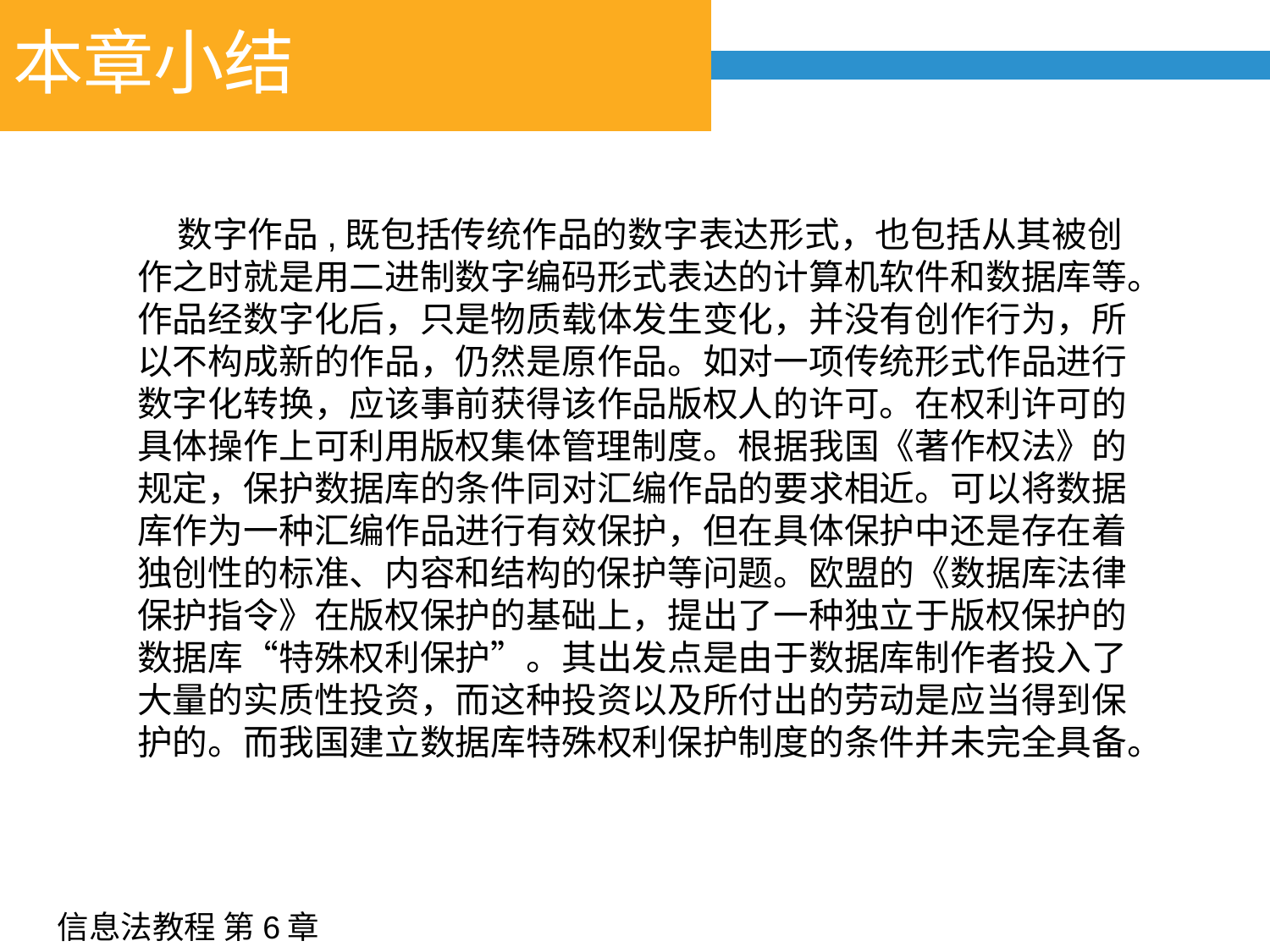

# 本章小结
    数字作品,既包括传统作品的数字表达形式，也包括从其被创作之时就是用二进制数字编码形式表达的计算机软件和数据库等。作品经数字化后，只是物质载体发生变化，并没有创作行为，所以不构成新的作品，仍然是原作品。如对一项传统形式作品进行数字化转换，应该事前获得该作品版权人的许可。在权利许可的具体操作上可利用版权集体管理制度。根据我国《著作权法》的规定，保护数据库的条件同对汇编作品的要求相近。可以将数据库作为一种汇编作品进行有效保护，但在具体保护中还是存在着独创性的标准、内容和结构的保护等问题。欧盟的《数据库法律保护指令》在版权保护的基础上，提出了一种独立于版权保护的数据库“特殊权利保护”。其出发点是由于数据库制作者投入了大量的实质性投资，而这种投资以及所付出的劳动是应当得到保护的。而我国建立数据库特殊权利保护制度的条件并未完全具备。
信息法教程 第6章